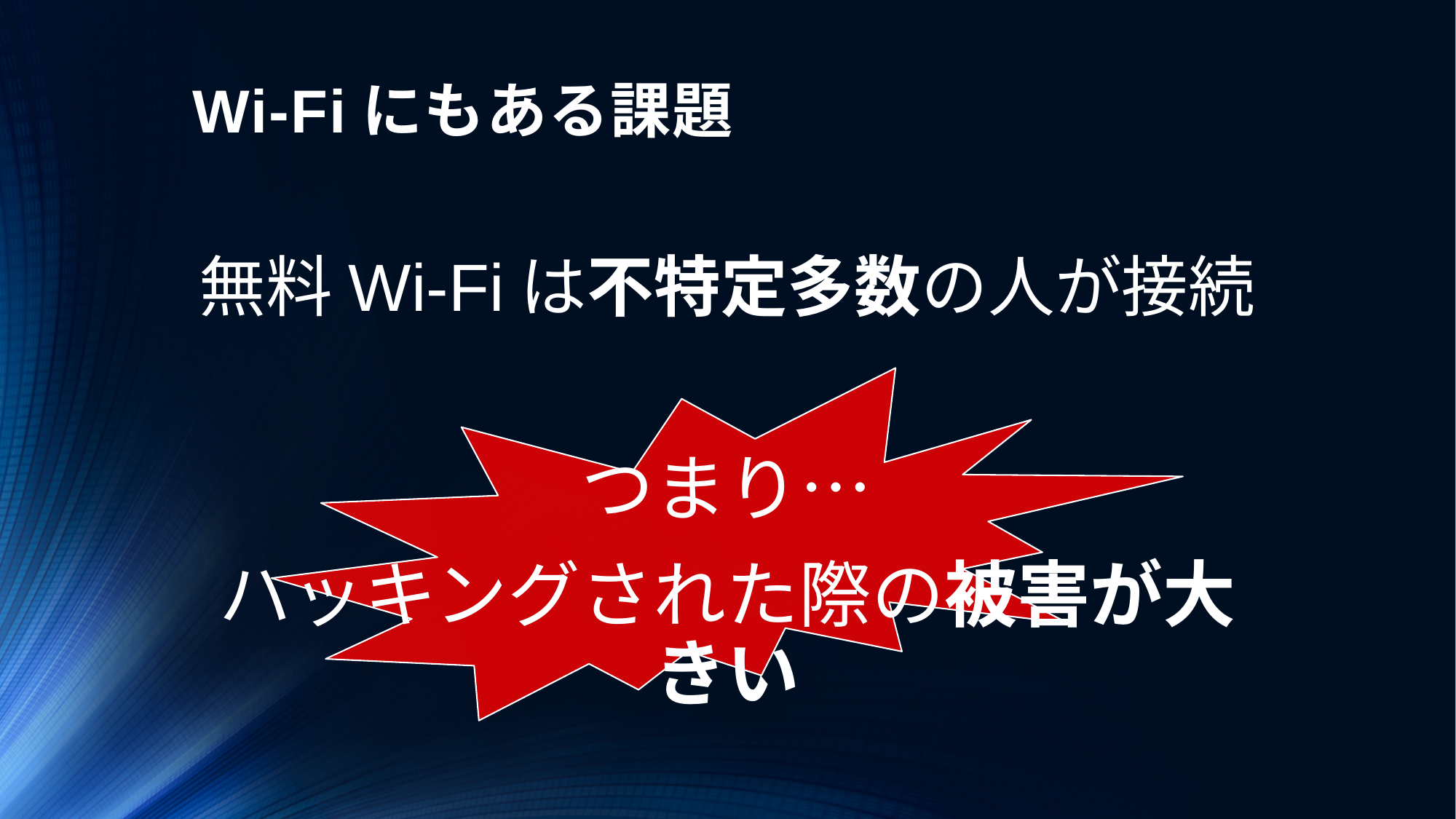

# Wi-Fiにもある課題

無料Wi-Fiは不特定多数の人が接続

つまり…
ハッキングされた際の被害が大きい